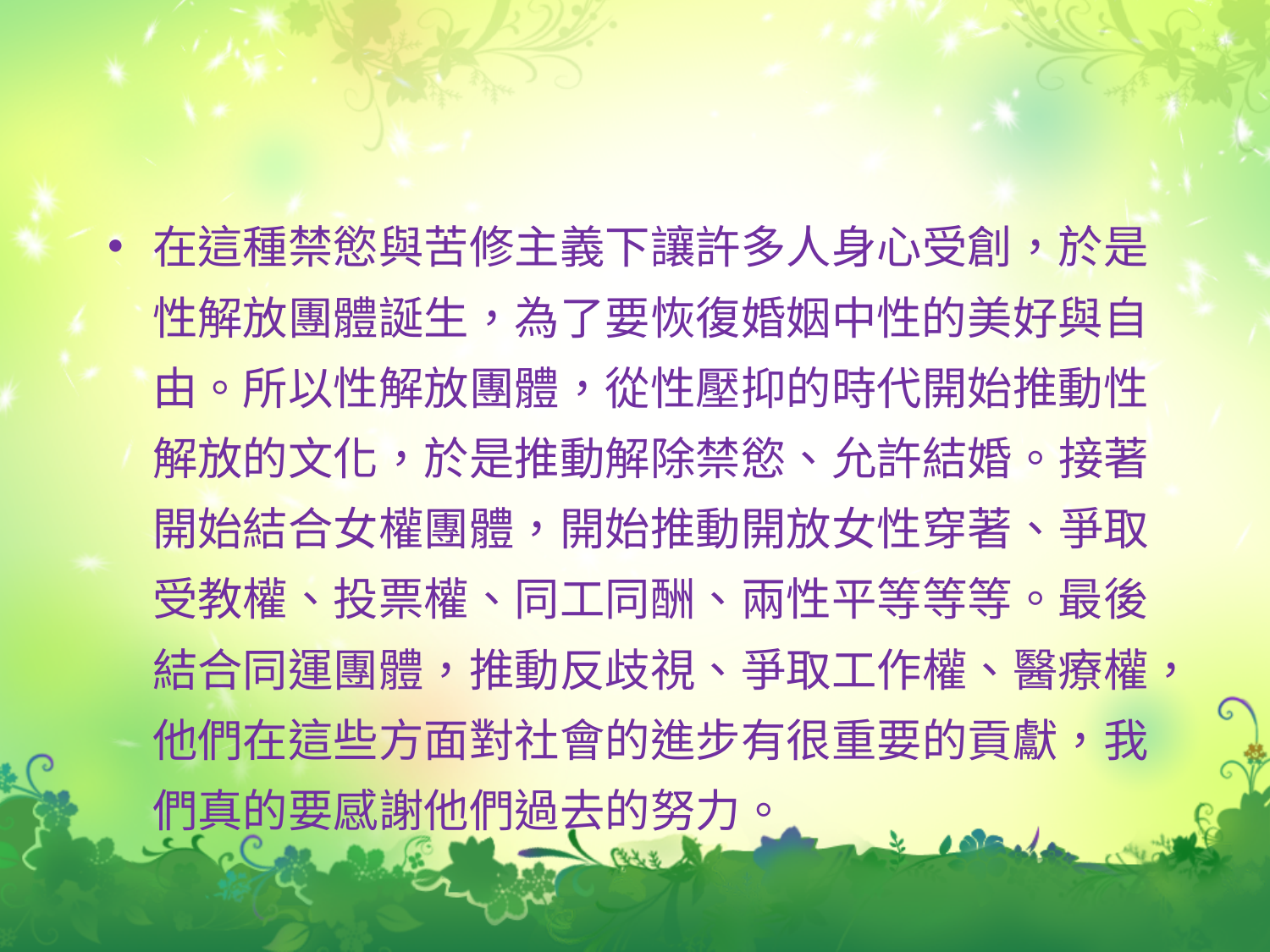

#
在這種禁慾與苦修主義下讓許多人身心受創，於是性解放團體誕生，為了要恢復婚姻中性的美好與自由。所以性解放團體，從性壓抑的時代開始推動性解放的文化，於是推動解除禁慾、允許結婚。接著開始結合女權團體，開始推動開放女性穿著、爭取受教權、投票權、同工同酬、兩性平等等等。最後結合同運團體，推動反歧視、爭取工作權、醫療權，他們在這些方面對社會的進步有很重要的貢獻，我們真的要感謝他們過去的努力。